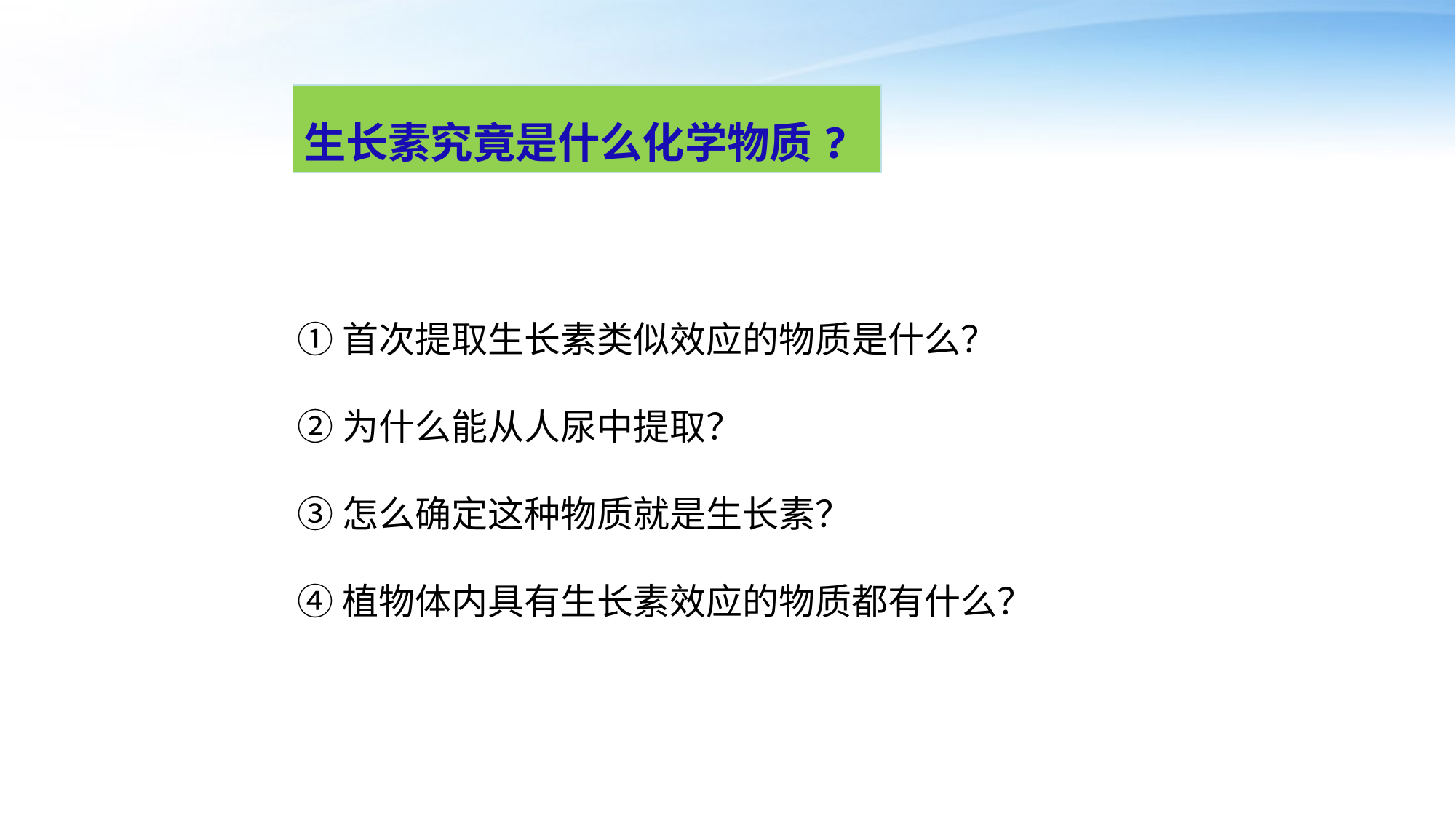

生长素究竟是什么化学物质?
①首次提取生长素类似效应的物质是什么？
②为什么能从人尿中提取？
③怎么确定这种物质就是生长素？
④植物体内具有生长素效应的物质都有什么？